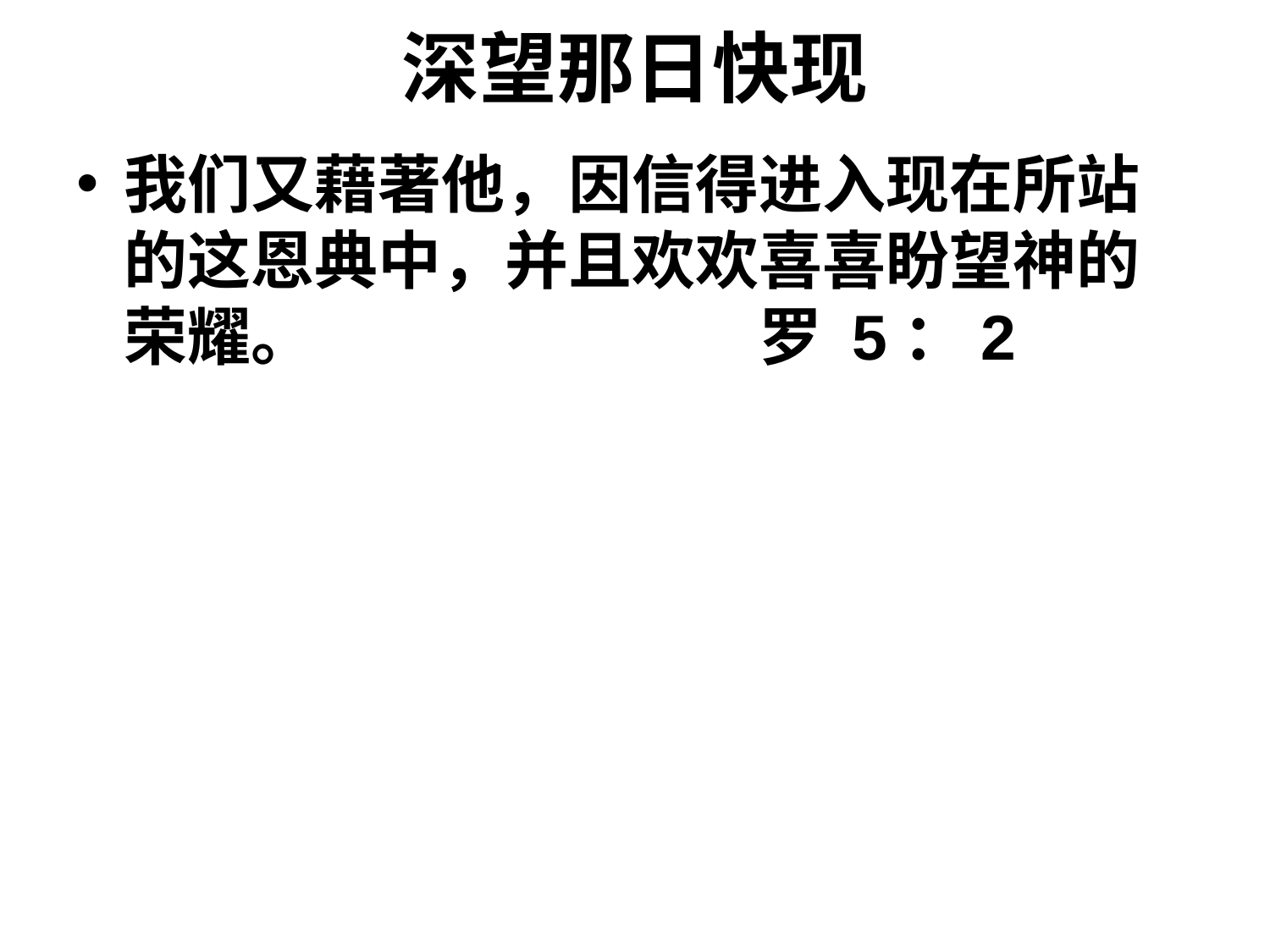

# 深望那日快现
我们又藉著他，因信得进入现在所站的这恩典中，并且欢欢喜喜盼望神的荣耀。				罗 5：2